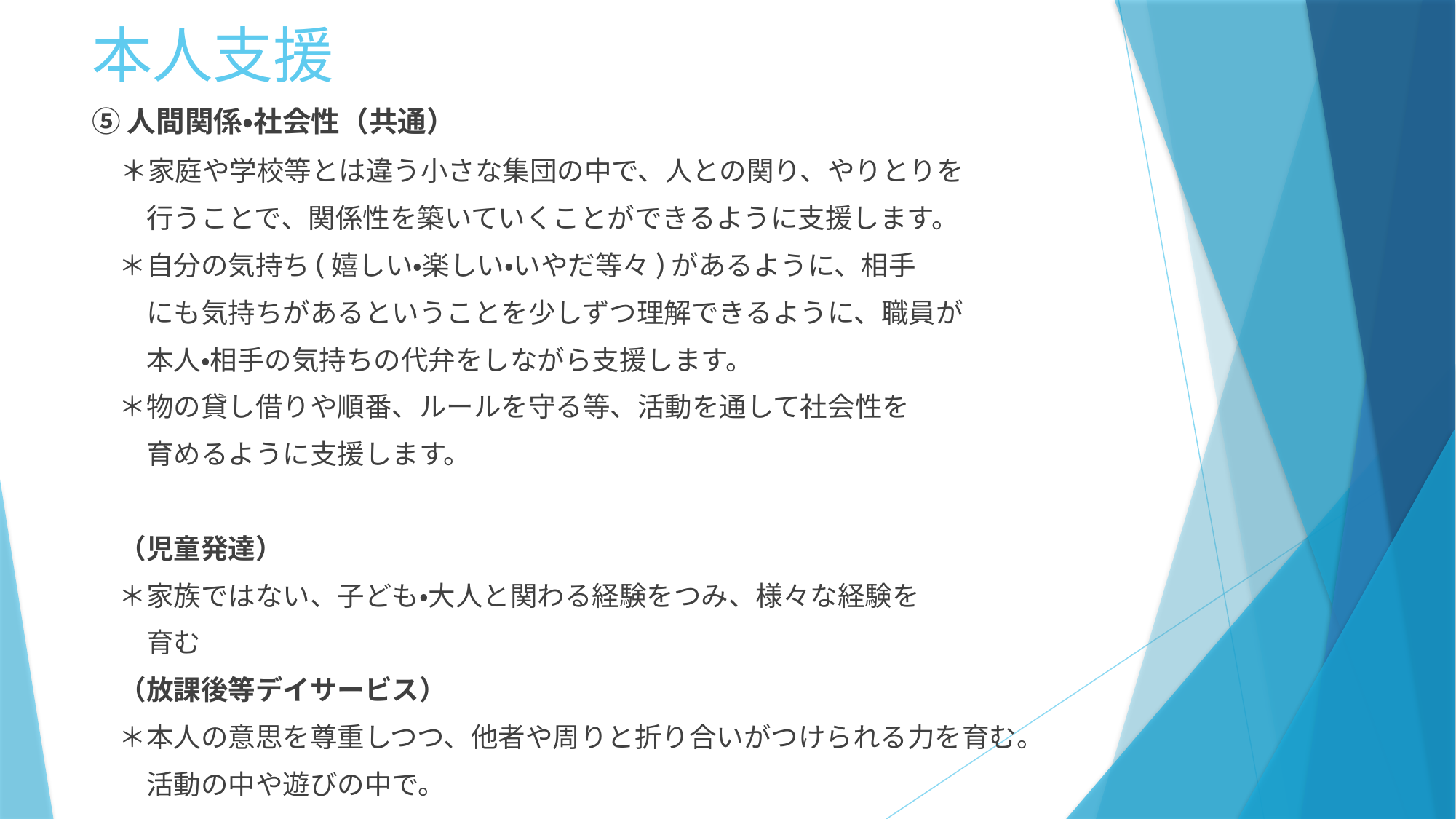

# 本人支援
⑤人間関係・社会性（共通）
　＊家庭や学校等とは違う小さな集団の中で、人との関り、やりとりを
　　行うことで、関係性を築いていくことができるように支援します。
　＊自分の気持ち(嬉しい・楽しい・いやだ等々)があるように、相手
　　にも気持ちがあるということを少しずつ理解できるように、職員が
　　本人・相手の気持ちの代弁をしながら支援します。
　＊物の貸し借りや順番、ルールを守る等、活動を通して社会性を
　　育めるように支援します。

　（児童発達）
　＊家族ではない、子ども・大人と関わる経験をつみ、様々な経験を
　　育む
　（放課後等デイサービス）
　＊本人の意思を尊重しつつ、他者や周りと折り合いがつけられる力を育む。
　　活動の中や遊びの中で。